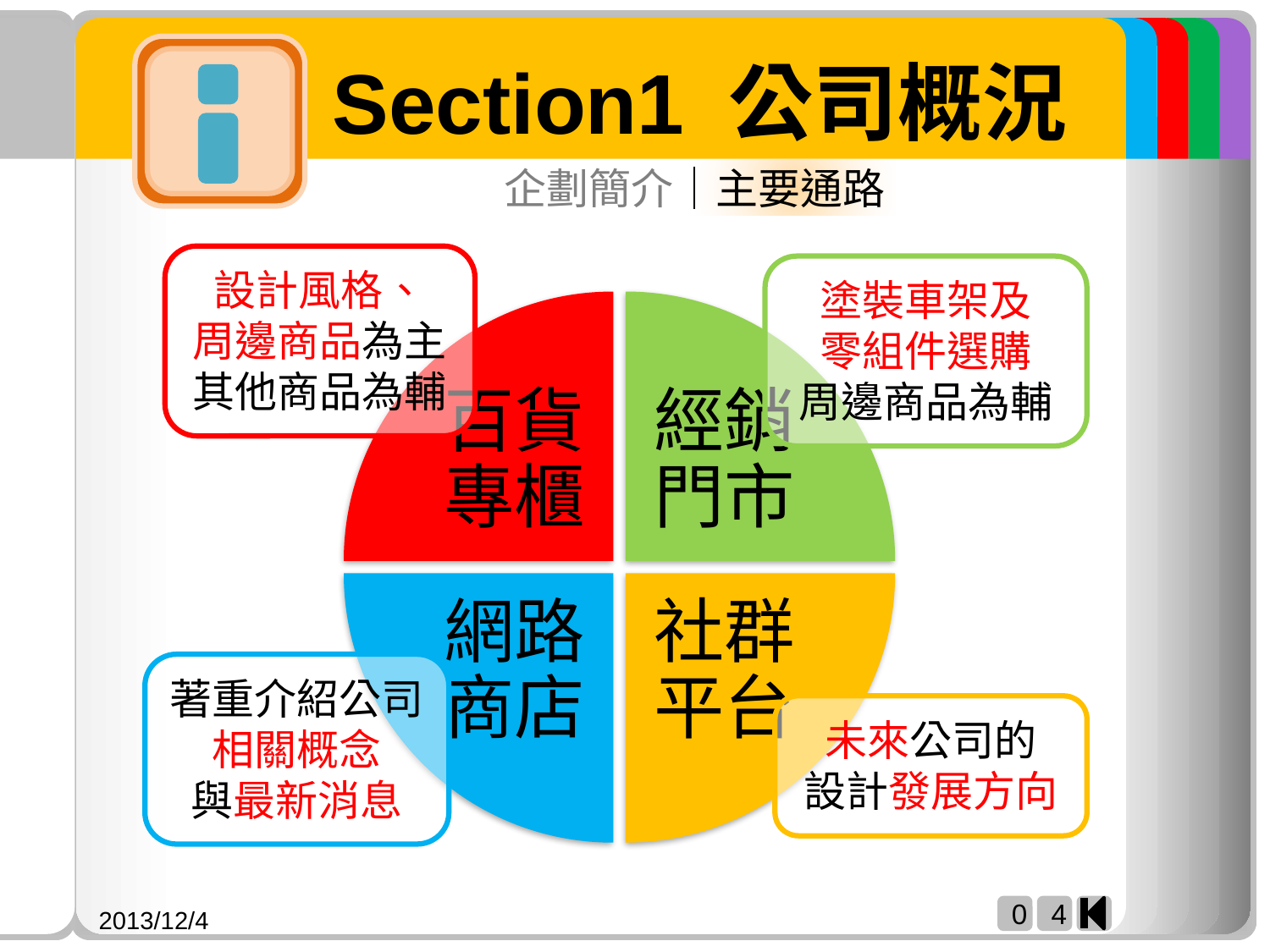

企劃簡介│主要通路

設計風格、
周邊商品為主
其他商品為輔

塗裝車架及
零組件選購
周邊商品為輔
百貨專櫃
經銷門市
社群平台
網路商店

著重介紹公司
相關概念
與最新消息

未來公司的
設計發展方向
0
4